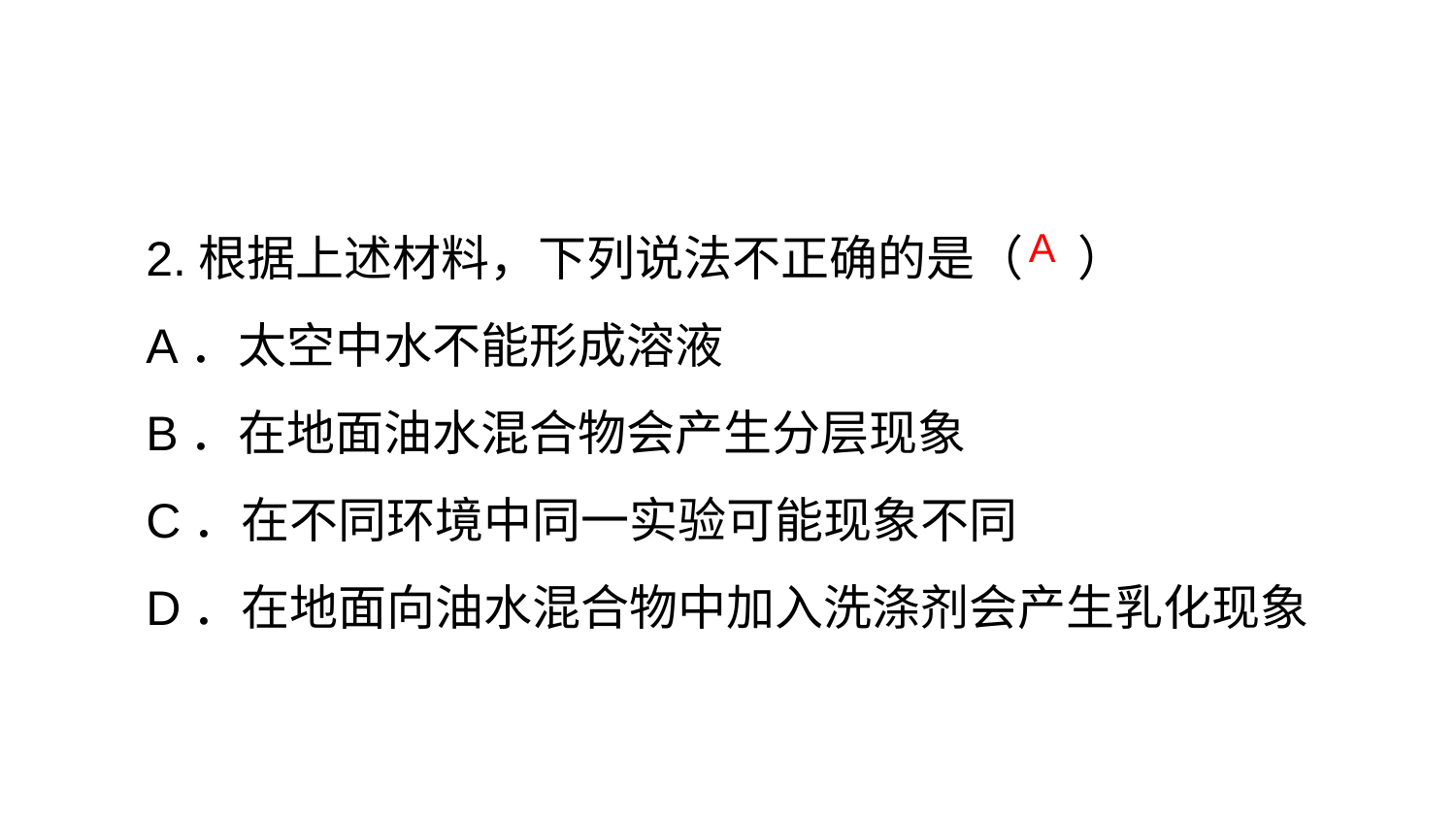

2.根据上述材料，下列说法不正确的是（     ）
A．太空中水不能形成溶液
B．在地面油水混合物会产生分层现象
C．在不同环境中同一实验可能现象不同
D．在地面向油水混合物中加入洗涤剂会产生乳化现象
A